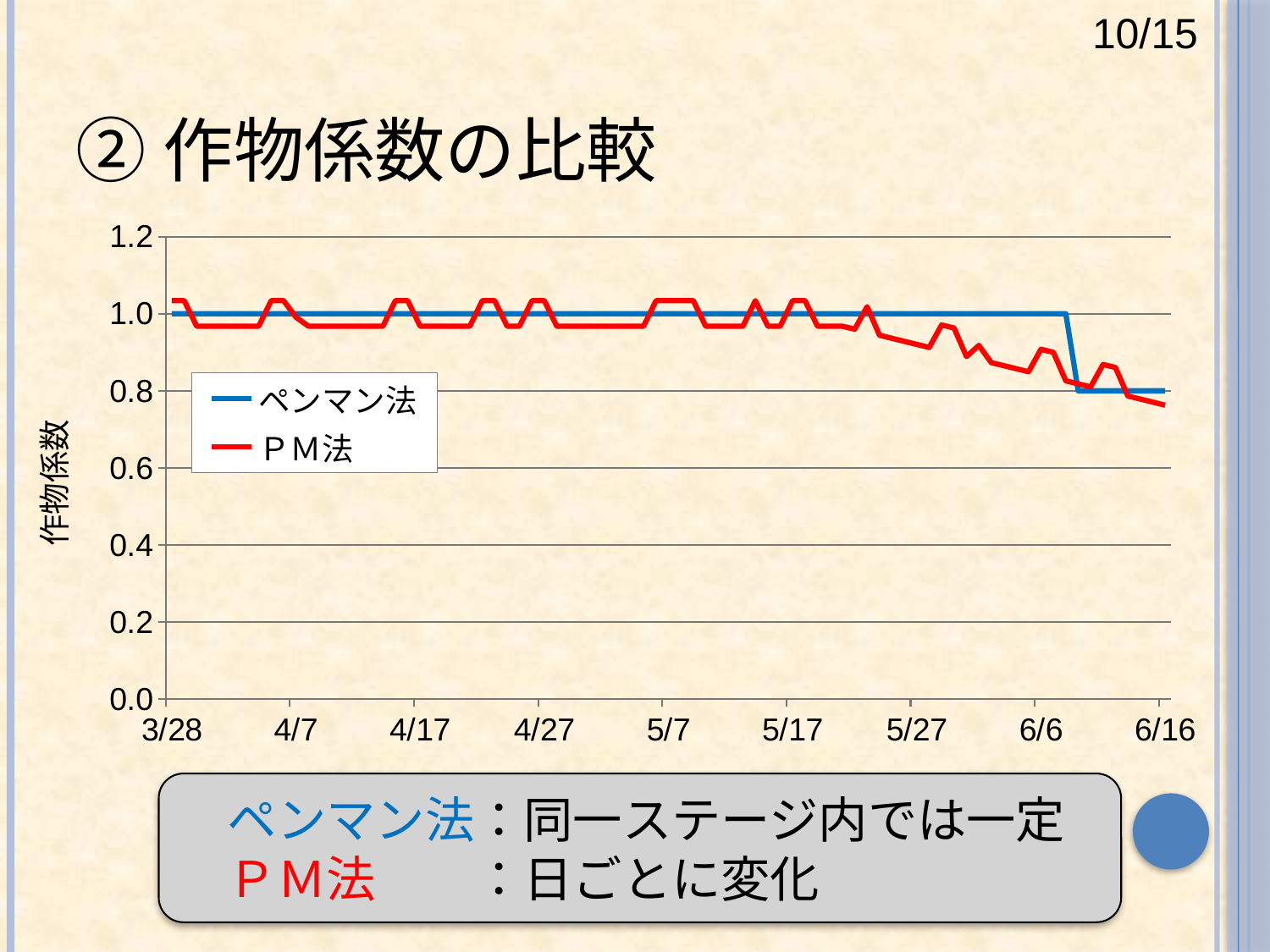

10/15
# ②作物係数の比較

### Chart

| Category | ペンマン法 | ＰＭ法 |
|---|---|---|
| 39900 | 1.0 | 1.0337986401343175 |
| 39901 | 1.0 | 1.0337986401343175 |
| 39902 | 1.0 | 0.9676422497508352 |
| 39903 | 1.0 | 0.9676422497508352 |
| 39904 | 1.0 | 0.9676422497508352 |
| 39905 | 1.0 | 0.9676422497508352 |
| 39906 | 1.0 | 0.9676422497508352 |
| 39907 | 1.0 | 0.9676422497508352 |
| 39908 | 1.0 | 1.0337986401343175 |
| 39909 | 1.0 | 1.0337986401343175 |
| 39910 | 1.0 | 0.9907083278977106 |
| 39911 | 1.0 | 0.9676422497508352 |
| 39912 | 1.0 | 0.9676422497508352 |
| 39913 | 1.0 | 0.9676422497508352 |
| 39914 | 1.0 | 0.9676422497508352 |
| 39915 | 1.0 | 0.9676422497508352 |
| 39916 | 1.0 | 0.9676422497508352 |
| 39917 | 1.0 | 0.9676422497508352 |
| 39918 | 1.0 | 1.0337986401343175 |
| 39919 | 1.0 | 1.0337986401343175 |
| 39920 | 1.0 | 0.9676422497508352 |
| 39921 | 1.0 | 0.9676422497508352 |
| 39922 | 1.0 | 0.9676422497508352 |
| 39923 | 1.0 | 0.9676422497508352 |
| 39924 | 1.0 | 0.9676422497508352 |
| 39925 | 1.0 | 1.0337986401343175 |
| 39926 | 1.0 | 1.0337986401343175 |
| 39927 | 1.0 | 0.9676422497508352 |
| 39928 | 1.0 | 0.9676422497508352 |
| 39929 | 1.0 | 1.0337986401343175 |
| 39930 | 1.0 | 1.0337986401343175 |
| 39931 | 1.0 | 0.967642249750835 |
| 39932 | 1.0 | 0.967642249750835 |
| 39933 | 1.0 | 0.967642249750835 |
| 39934 | 1.0 | 0.967642249750835 |
| 39935 | 1.0 | 0.967642249750835 |
| 39936 | 1.0 | 0.967642249750835 |
| 39937 | 1.0 | 0.967642249750835 |
| 39938 | 1.0 | 0.967642249750835 |
| 39939 | 1.0 | 1.0337986401343175 |
| 39940 | 1.0 | 1.0337986401343175 |
| 39941 | 1.0 | 1.0337986401343175 |
| 39942 | 1.0 | 1.0337986401343175 |
| 39943 | 1.0 | 0.967642249750835 |
| 39944 | 1.0 | 0.967642249750835 |
| 39945 | 1.0 | 0.967642249750835 |
| 39946 | 1.0 | 0.967642249750835 |
| 39947 | 1.0 | 1.0337986401343175 |
| 39948 | 1.0 | 0.967642249750835 |
| 39949 | 1.0 | 0.967642249750835 |
| 39950 | 1.0 | 1.0337986401343175 |
| 39951 | 1.0 | 1.0337986401343175 |
| 39952 | 1.0 | 0.967642249750835 |
| 39953 | 1.0 | 0.967642249750835 |
| 39954 | 1.0 | 0.967642249750835 |
| 39955 | 1.0 | 0.959765349905248 |
| 39956 | 1.0 | 1.0180448404431635 |
| 39957 | 1.0 | 0.9440115502140894 |
| 39958 | 1.0 | 0.9361346503685077 |
| 39959 | 1.0 | 0.9282577505229195 |
| 39960 | 1.0 | 0.9203808506773363 |
| 39961 | 1.0 | 0.9125039508317488 |
| 39962 | 1.0 | 0.9707834413696649 |
| 39963 | 1.0 | 0.9629065415240817 |
| 39964 | 1.0 | 0.8888732512950039 |
| 39965 | 1.0 | 0.9178406394677979 |
| 39966 | 1.0 | 0.8731194516038437 |
| 39967 | 1.0 | 0.8652425517582545 |
| 39968 | 1.0 | 0.8573656519126714 |
| 39969 | 1.0 | 0.8494887520670886 |
| 39970 | 1.0 | 0.9077682426050034 |
| 39971 | 1.0 | 0.8998913427594168 |
| 39972 | 1.0 | 0.8258580525303441 |
| 39973 | 0.8 | 0.8179811526847598 |
| 39974 | 0.8 | 0.8101042528391789 |
| 39975 | 0.8 | 0.8683837433770843 |
| 39976 | 0.8 | 0.8605068435315016 |
| 39977 | 0.8 | 0.7864735533024234 |
| 39978 | 0.8 | 0.7785966534568448 |
| 39979 | 0.8 | 0.7707197536112607 |
| 39980 | 0.8 | 0.7628428537656793 |
　ペンマン法：同一ステージ内では一定
　ＰＭ法　　：日ごとに変化